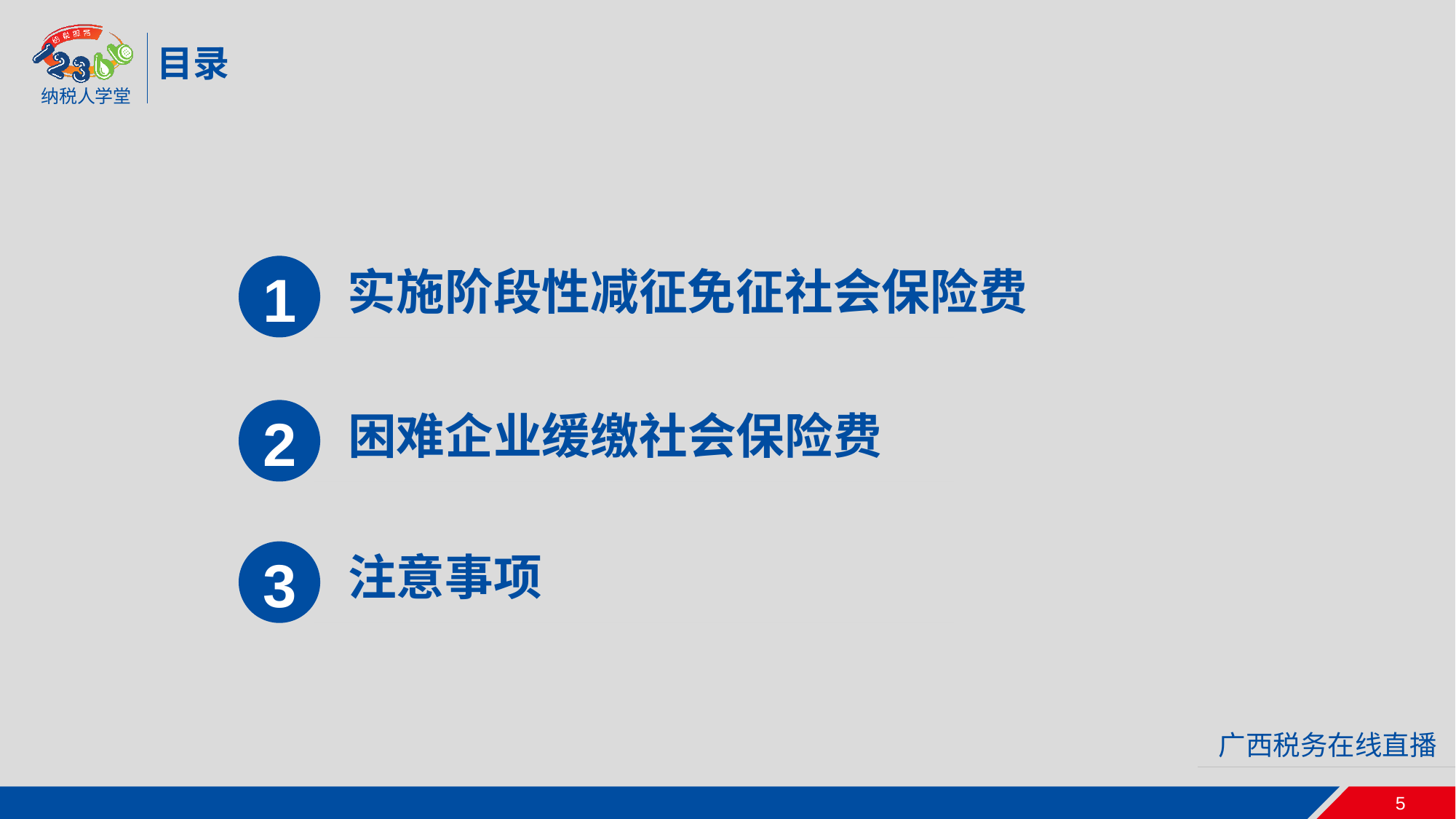

目录

1
实施阶段性减征免征社会保险费

2
困难企业缓缴社会保险费

3
注意事项